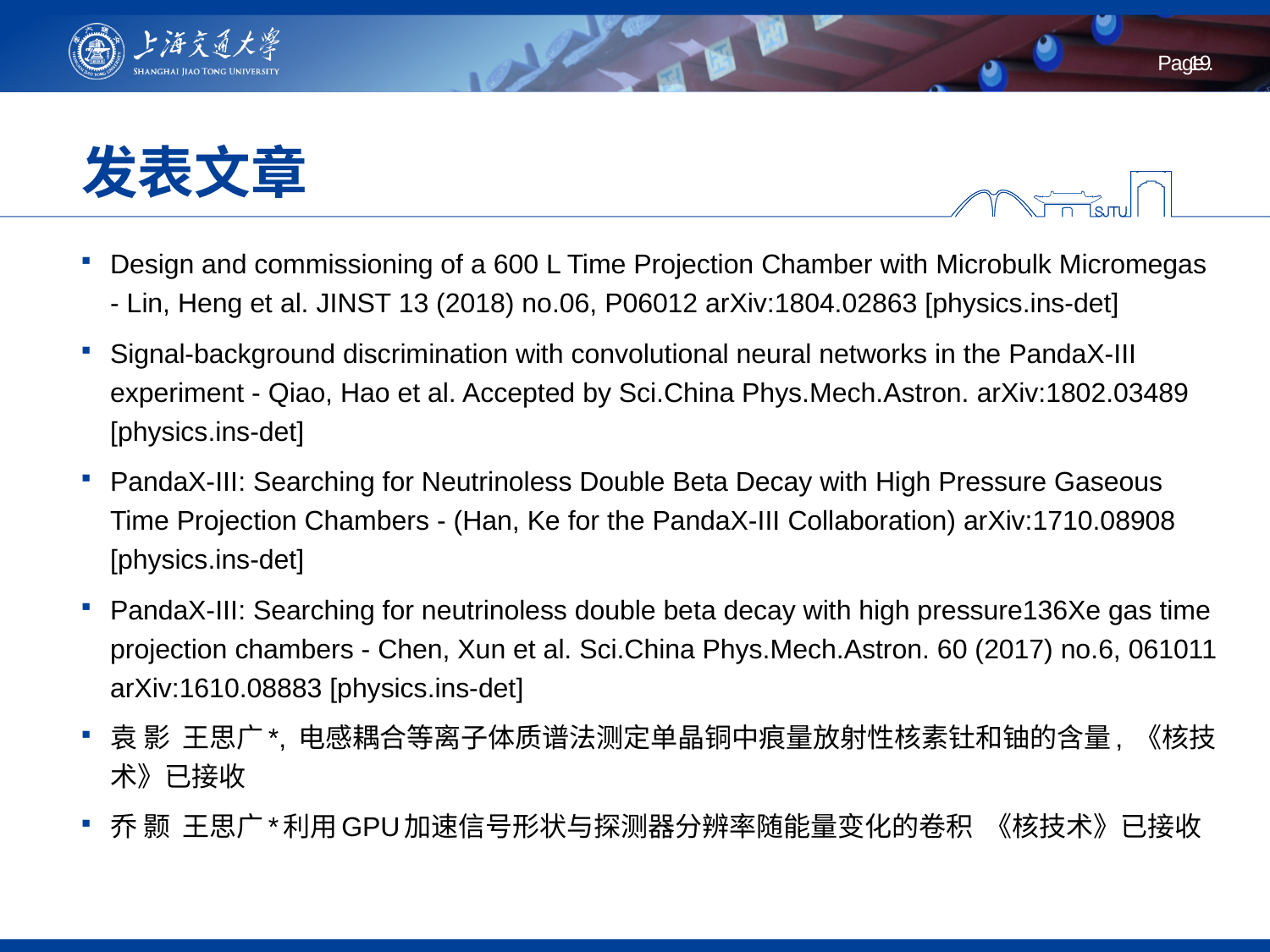

# 发表文章
Design and commissioning of a 600 L Time Projection Chamber with Microbulk Micromegas - Lin, Heng et al. JINST 13 (2018) no.06, P06012 arXiv:1804.02863 [physics.ins-det]
Signal-background discrimination with convolutional neural networks in the PandaX-III experiment - Qiao, Hao et al. Accepted by Sci.China Phys.Mech.Astron. arXiv:1802.03489 [physics.ins-det]
PandaX-III: Searching for Neutrinoless Double Beta Decay with High Pressure Gaseous Time Projection Chambers - (Han, Ke for the PandaX-III Collaboration) arXiv:1710.08908 [physics.ins-det]
PandaX-III: Searching for neutrinoless double beta decay with high pressure136Xe gas time projection chambers - Chen, Xun et al. Sci.China Phys.Mech.Astron. 60 (2017) no.6, 061011 arXiv:1610.08883 [physics.ins-det]
袁 影  王思广*, 电感耦合等离子体质谱法测定单晶铜中痕量放射性核素钍和铀的含量, 《核技术》已接收
乔 颢  王思广*利用GPU加速信号形状与探测器分辨率随能量变化的卷积  《核技术》已接收